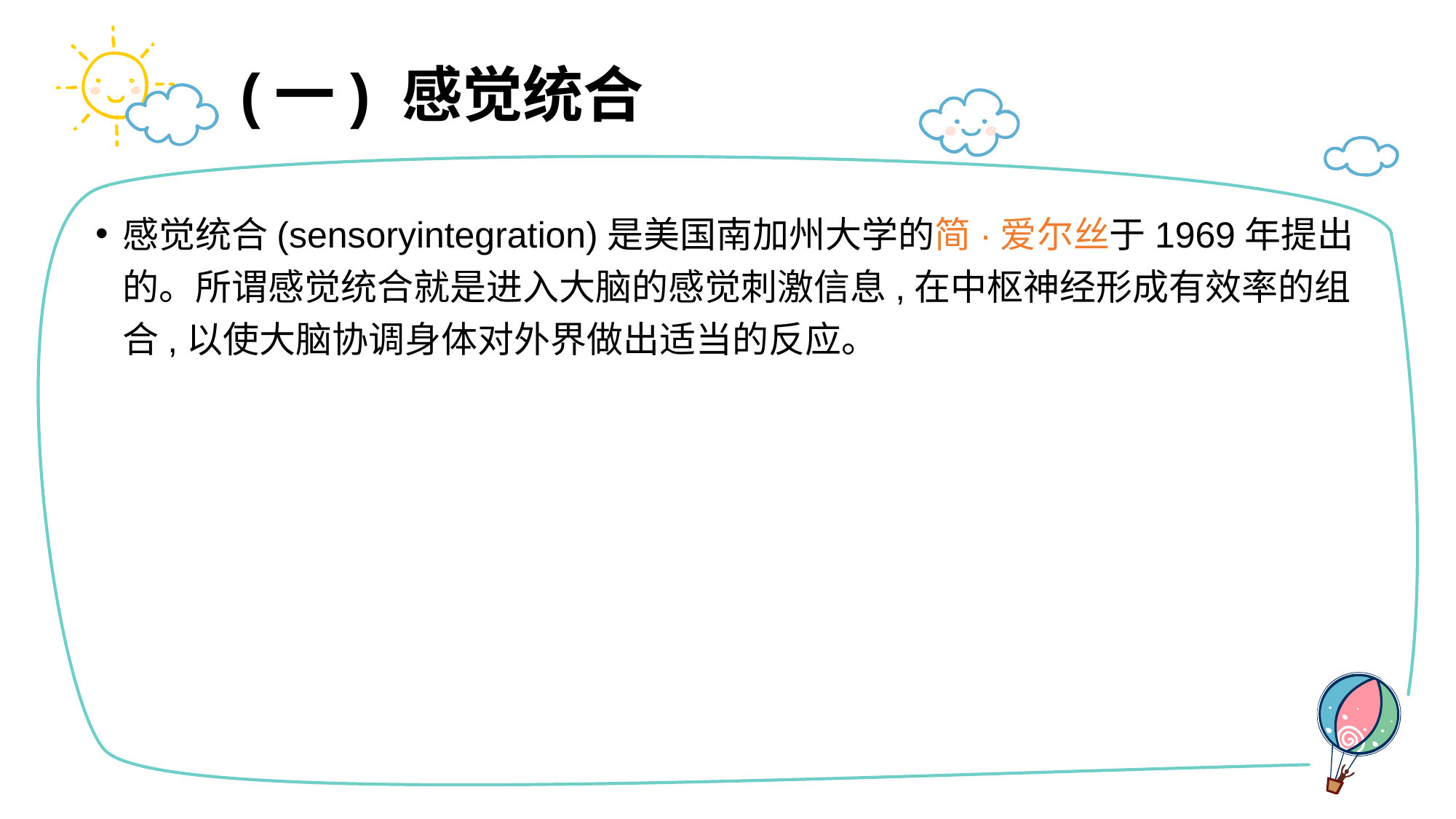

# (一) 感觉统合
感觉统合(sensoryintegration)是美国南加州大学的简·爱尔丝于1969年提出的。所谓感觉统合就是进入大脑的感觉刺激信息,在中枢神经形成有效率的组合,以使大脑协调身体对外界做出适当的反应。